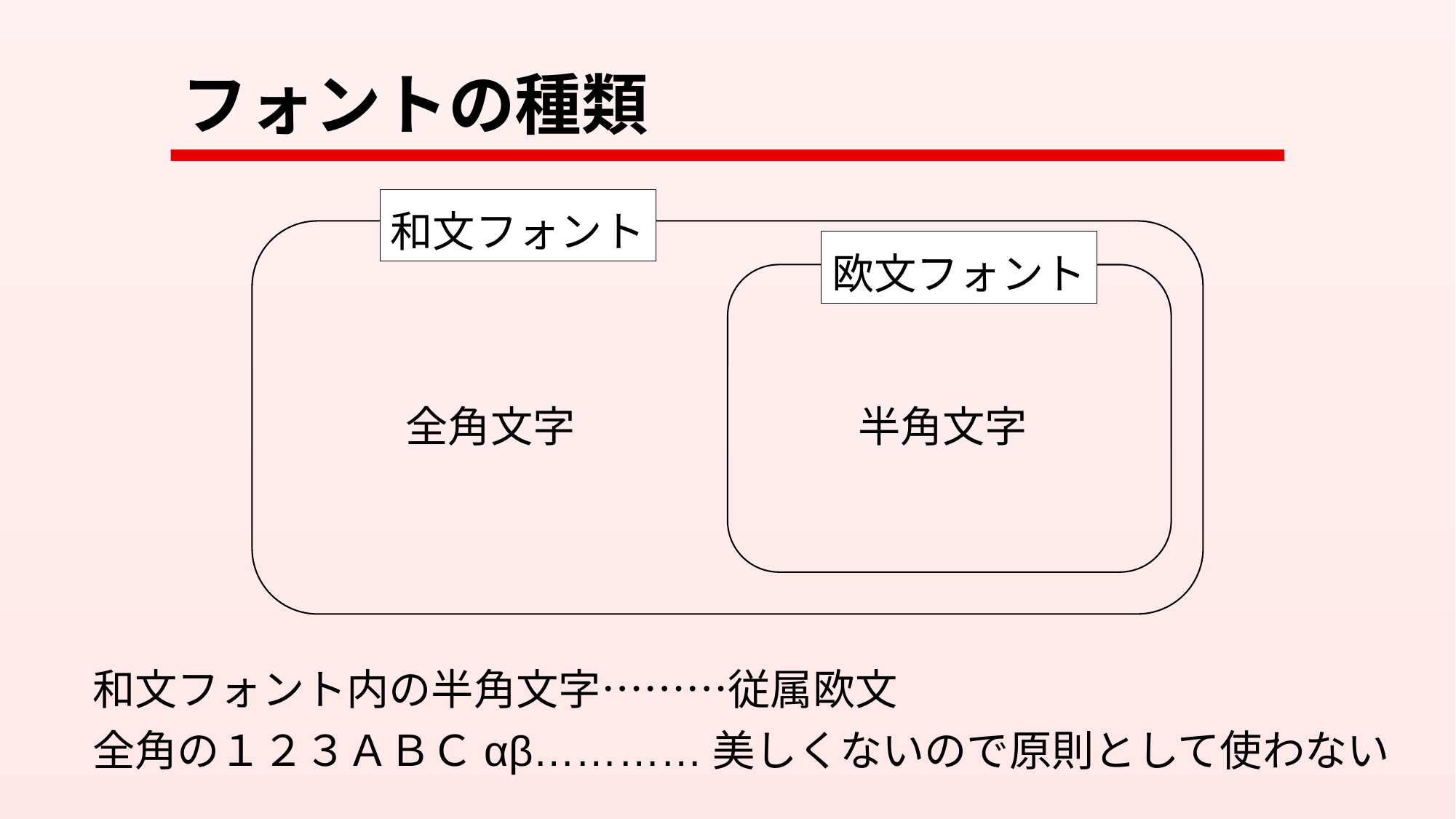

# フォントの種類
和文フォント

欧文フォント

全角文字
半角文字
和文フォント内の半角文字………従属欧文
全角の１２３ＡＢＣαβ…………美しくないので原則として使わない